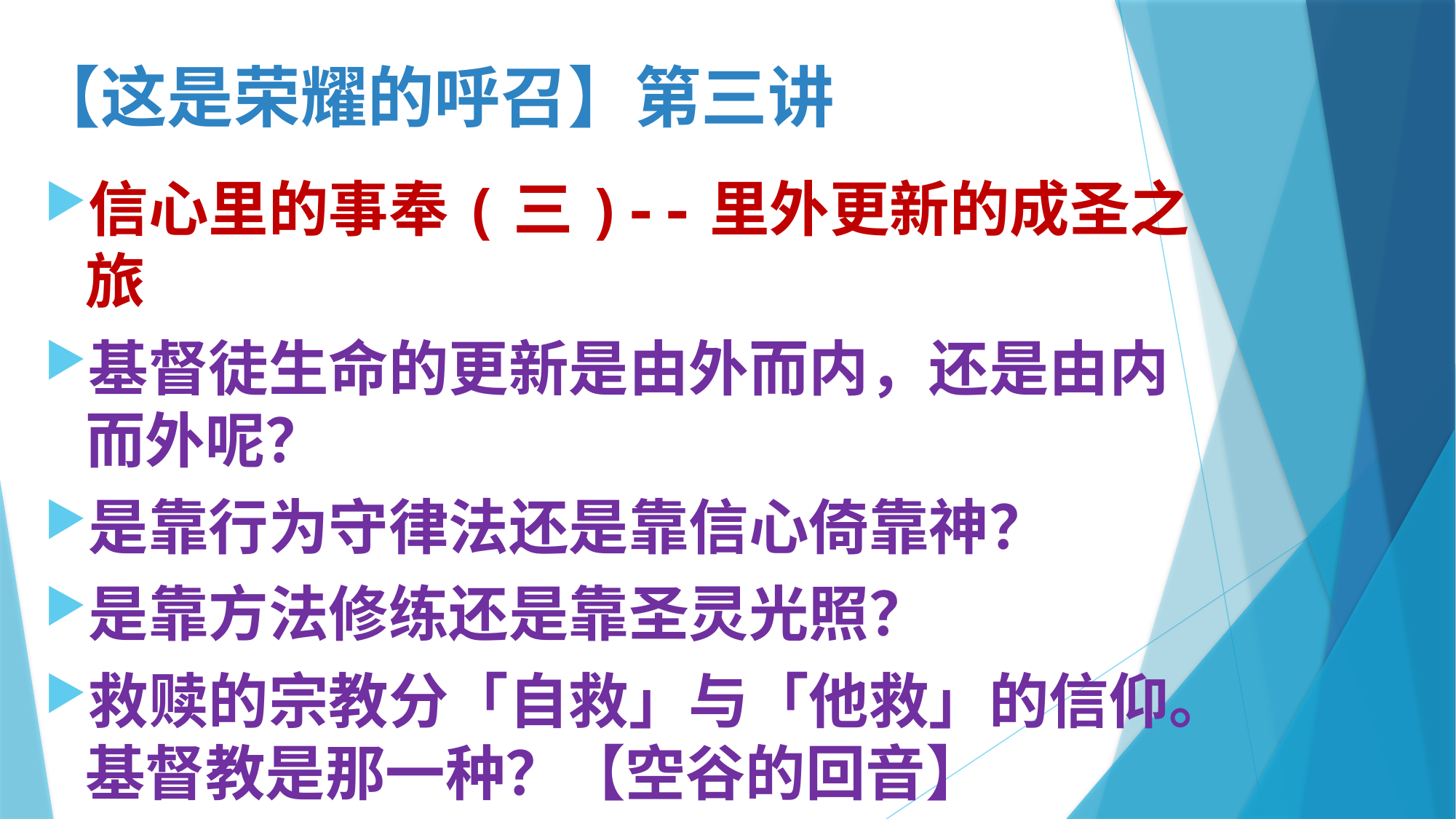

# 【这是荣耀的呼召】第三讲
信心里的事奉(三)--里外更新的成圣之旅
基督徒生命的更新是由外而内，还是由内而外呢？
是靠行为守律法还是靠信心倚靠神？
是靠方法修练还是靠圣灵光照？
救赎的宗教分「自救」与「他救」的信仰。基督教是那一种？【空谷的回音】